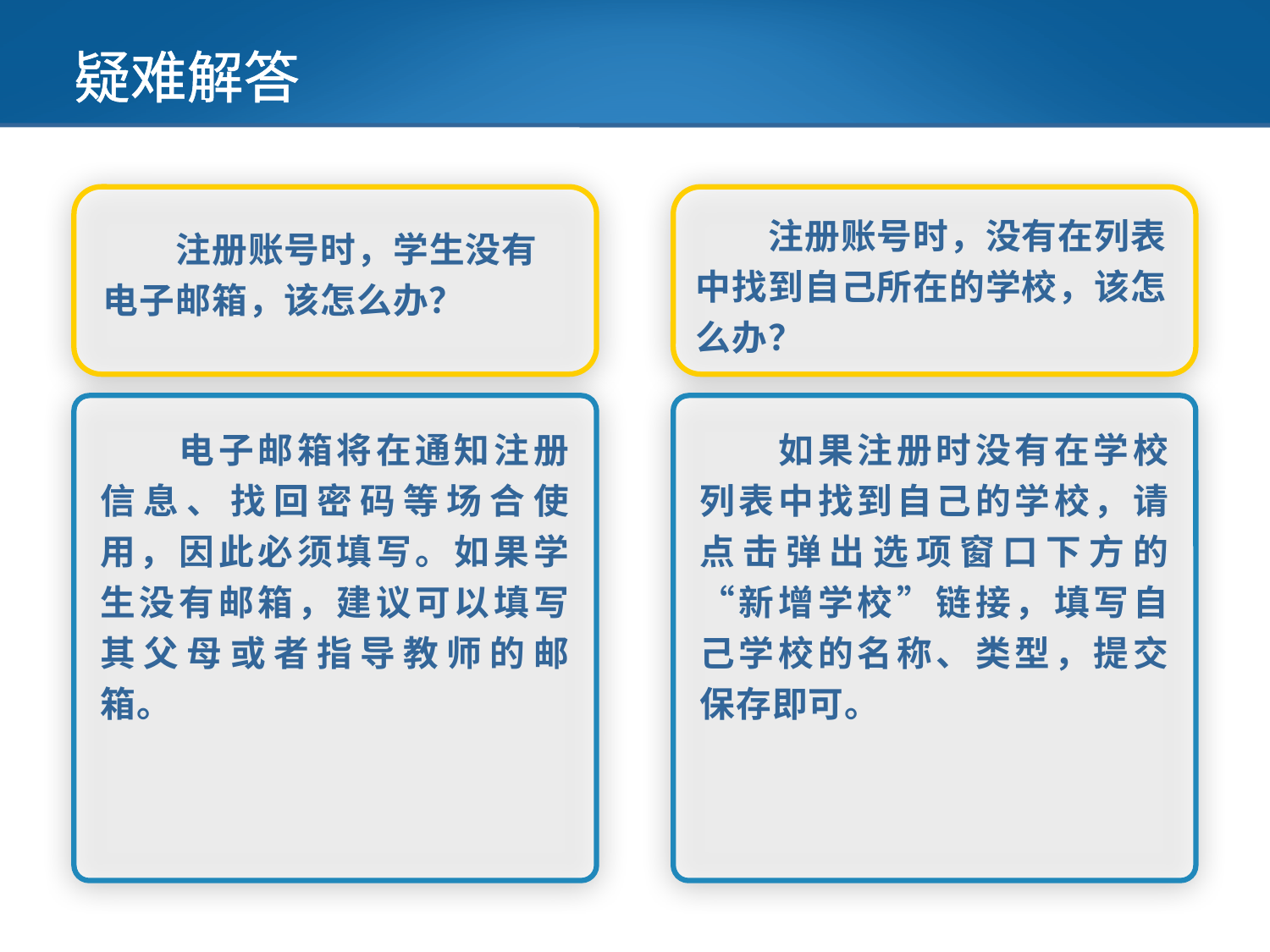

# 疑难解答

　　注册账号时，学生没有电子邮箱，该怎么办？

　　注册账号时，没有在列表中找到自己所在的学校，该怎么办？

　　电子邮箱将在通知注册信息、找回密码等场合使用，因此必须填写。如果学生没有邮箱，建议可以填写其父母或者指导教师的邮箱。

　　如果注册时没有在学校列表中找到自己的学校，请点击弹出选项窗口下方的“新增学校”链接，填写自己学校的名称、类型，提交保存即可。